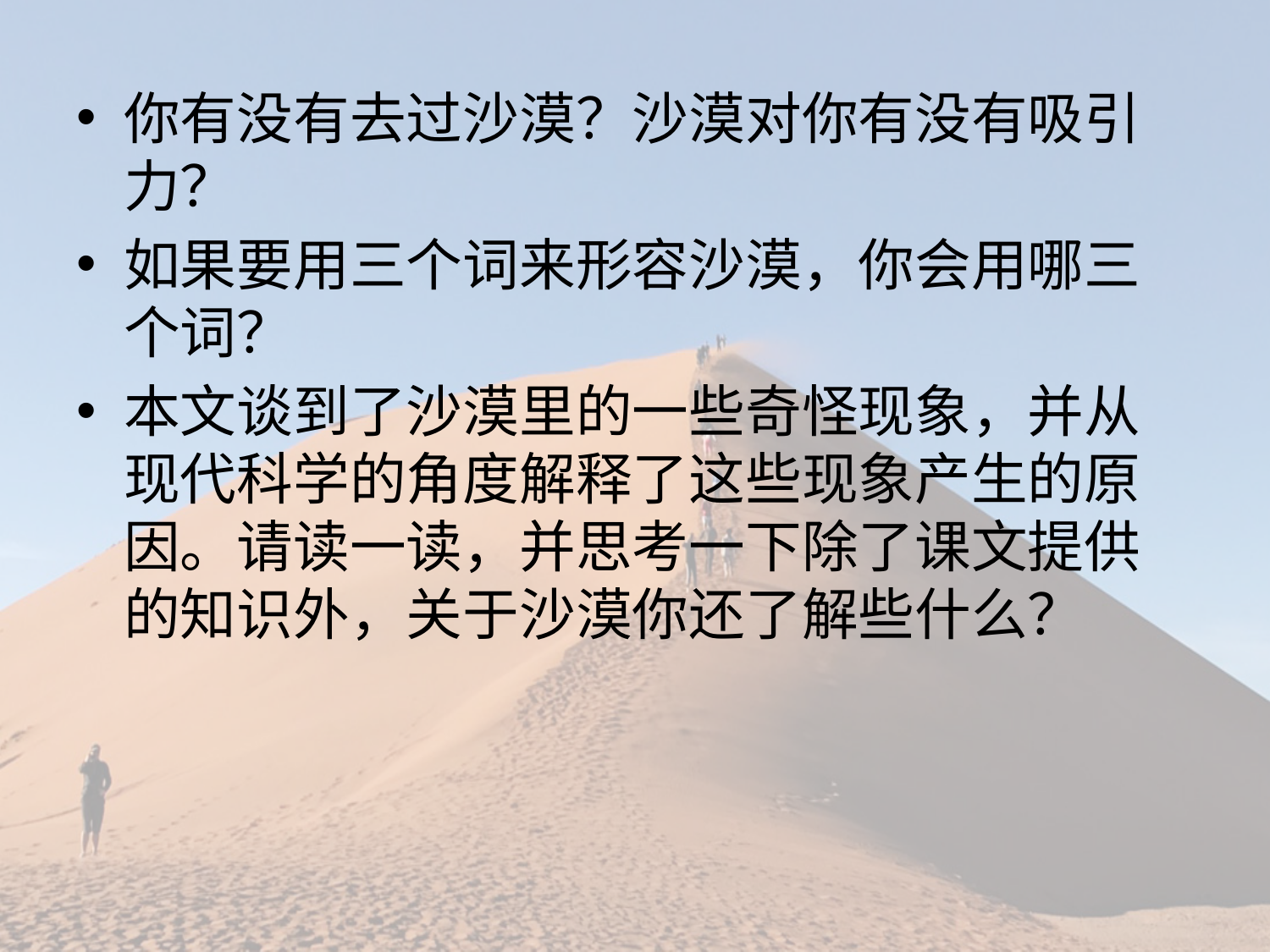

你有没有去过沙漠？沙漠对你有没有吸引力？
如果要用三个词来形容沙漠，你会用哪三个词？
本文谈到了沙漠里的一些奇怪现象，并从现代科学的角度解释了这些现象产生的原因。请读一读，并思考一下除了课文提供的知识外，关于沙漠你还了解些什么？